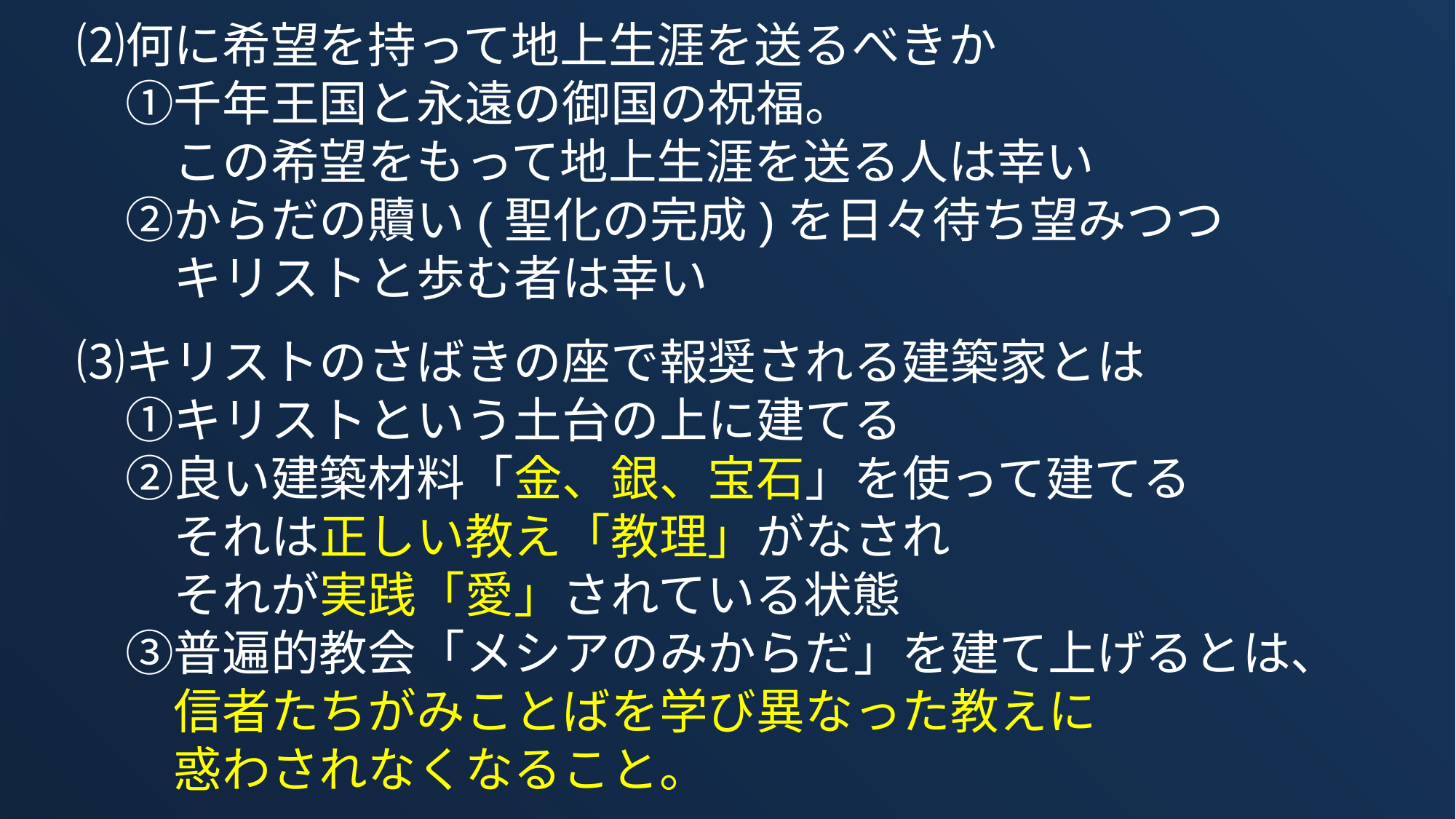

⑵何に希望を持って地上生涯を送るべきか
　　➀千年王国と永遠の御国の祝福。
　　　この希望をもって地上生涯を送る人は幸い
　　②からだの贖い(聖化の完成)を日々待ち望みつつ
　　　キリストと歩む者は幸い

　⑶キリストのさばきの座で報奨される建築家とは
　　➀キリストという土台の上に建てる
　　②良い建築材料「金、銀、宝石」を使って建てる
　　　それは正しい教え「教理」がなされ
　　　それが実践「愛」されている状態
　　③普遍的教会「メシアのみからだ」を建て上げるとは、
　　　信者たちがみことばを学び異なった教えに
　　　惑わされなくなること。